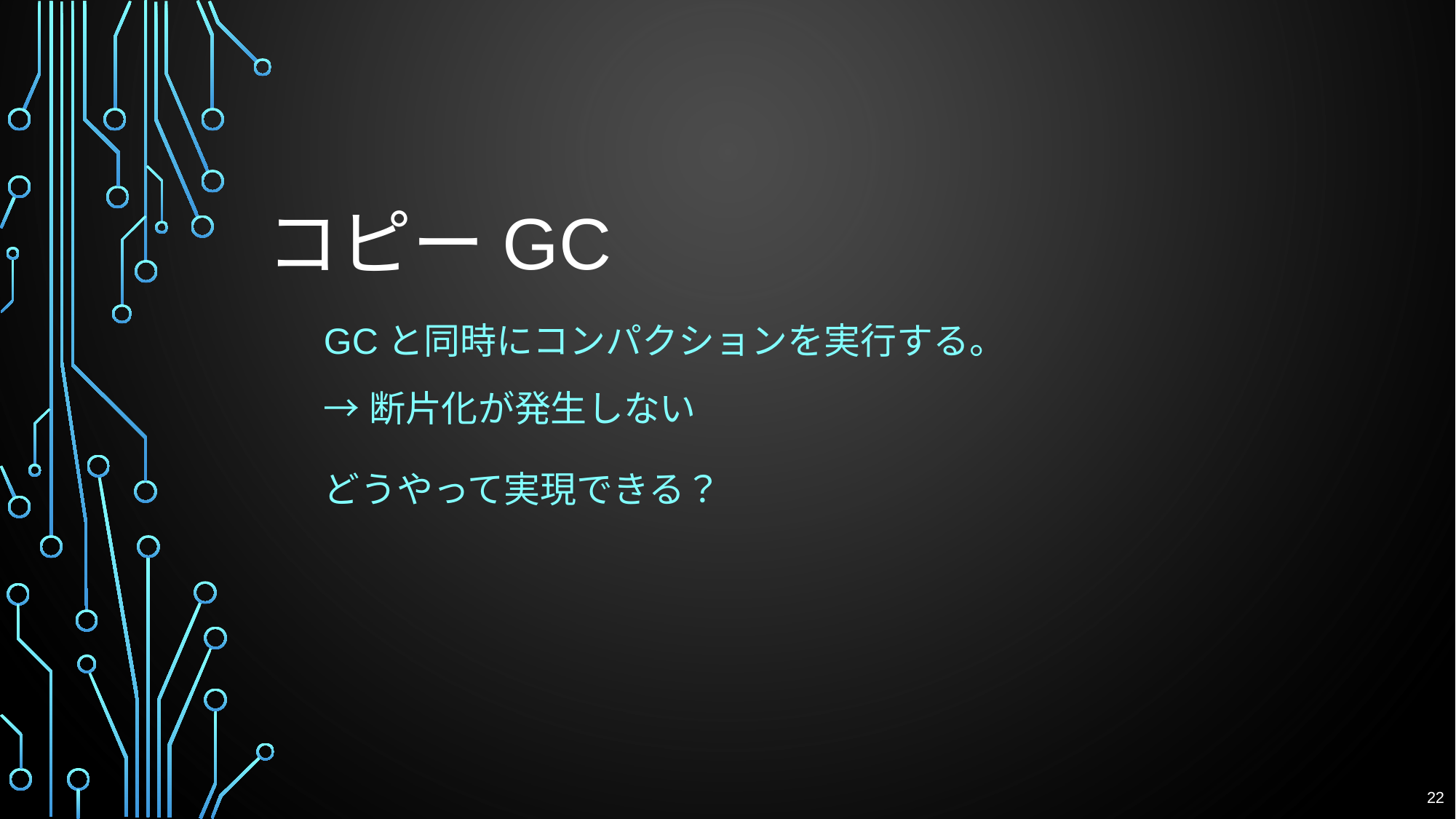

# コピーGC
GCと同時にコンパクションを実行する。
→断片化が発生しない

どうやって実現できる？
22